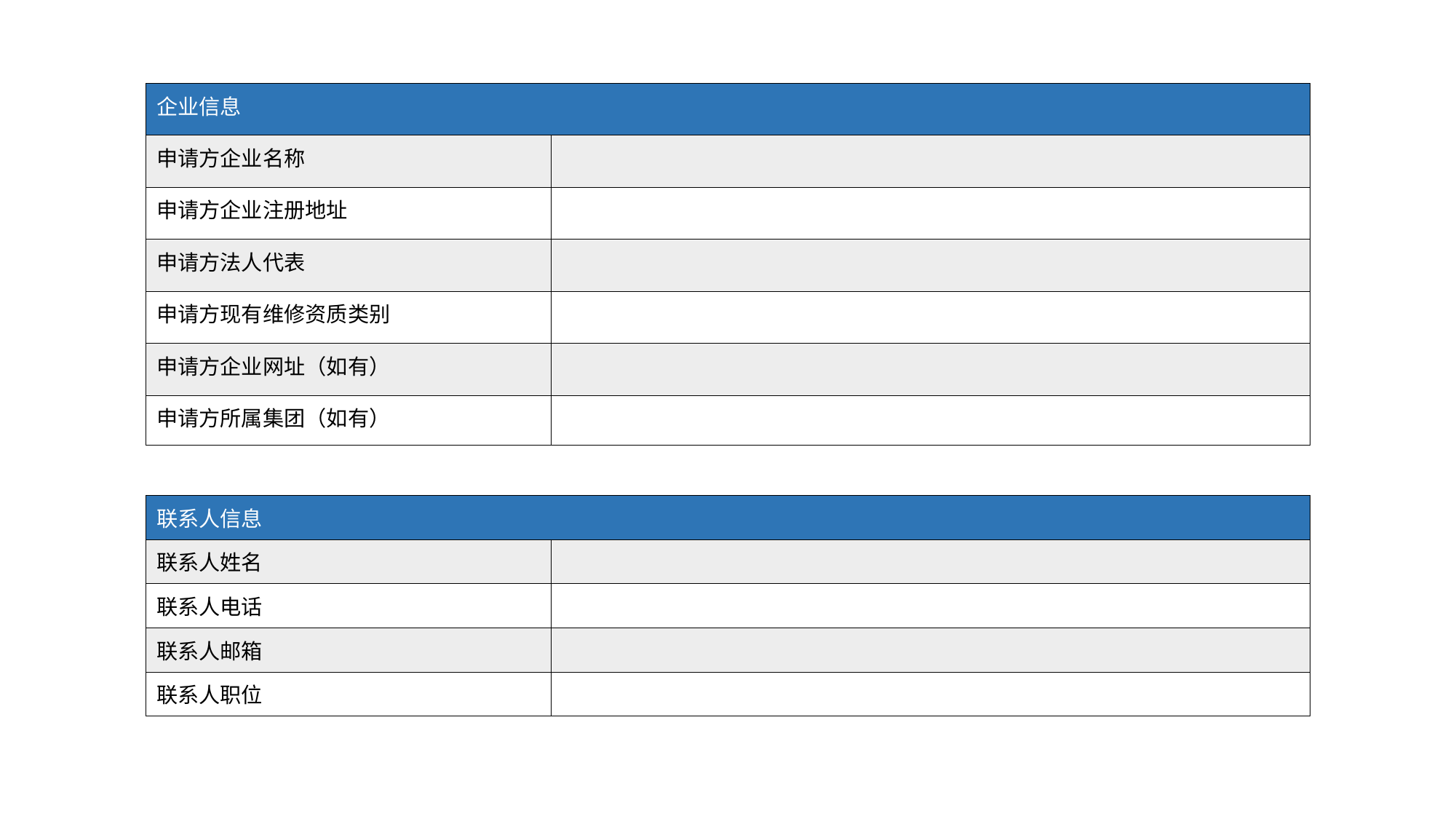

| 企业信息 |  |
| --- | --- |
| 申请方企业名称 |  |
| 申请方企业注册地址 |  |
| 申请方法人代表 |  |
| 申请方现有维修资质类别 |  |
| 申请方企业网址（如有） |  |
| 申请方所属集团（如有） |  |
| 联系人信息 |  |
| --- | --- |
| 联系人姓名 |  |
| 联系人电话 |  |
| 联系人邮箱 |  |
| 联系人职位 |  |